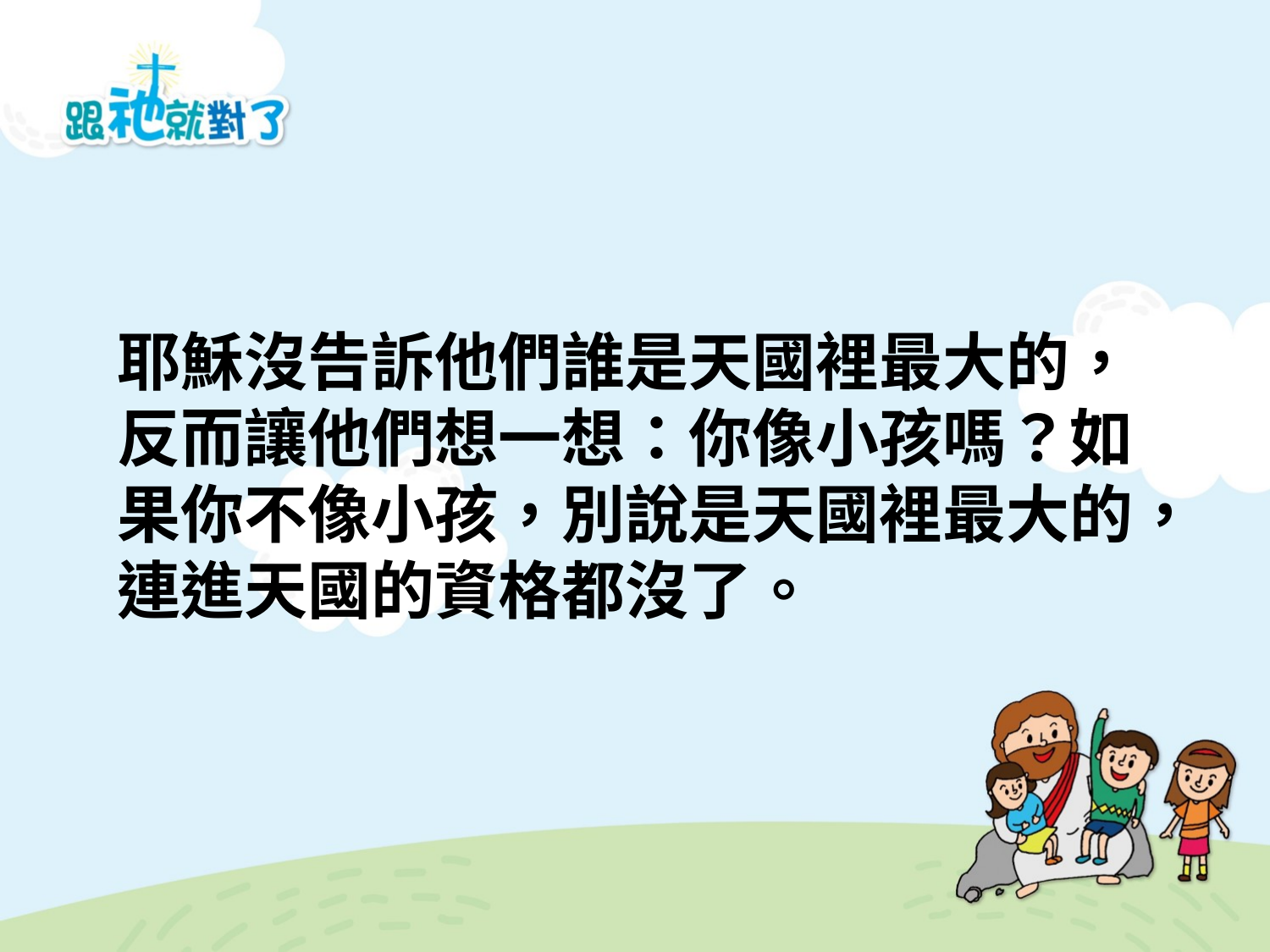

耶穌沒告訴他們誰是天國裡最大的，反而讓他們想一想：你像小孩嗎？如果你不像小孩，別說是天國裡最大的，連進天國的資格都沒了。